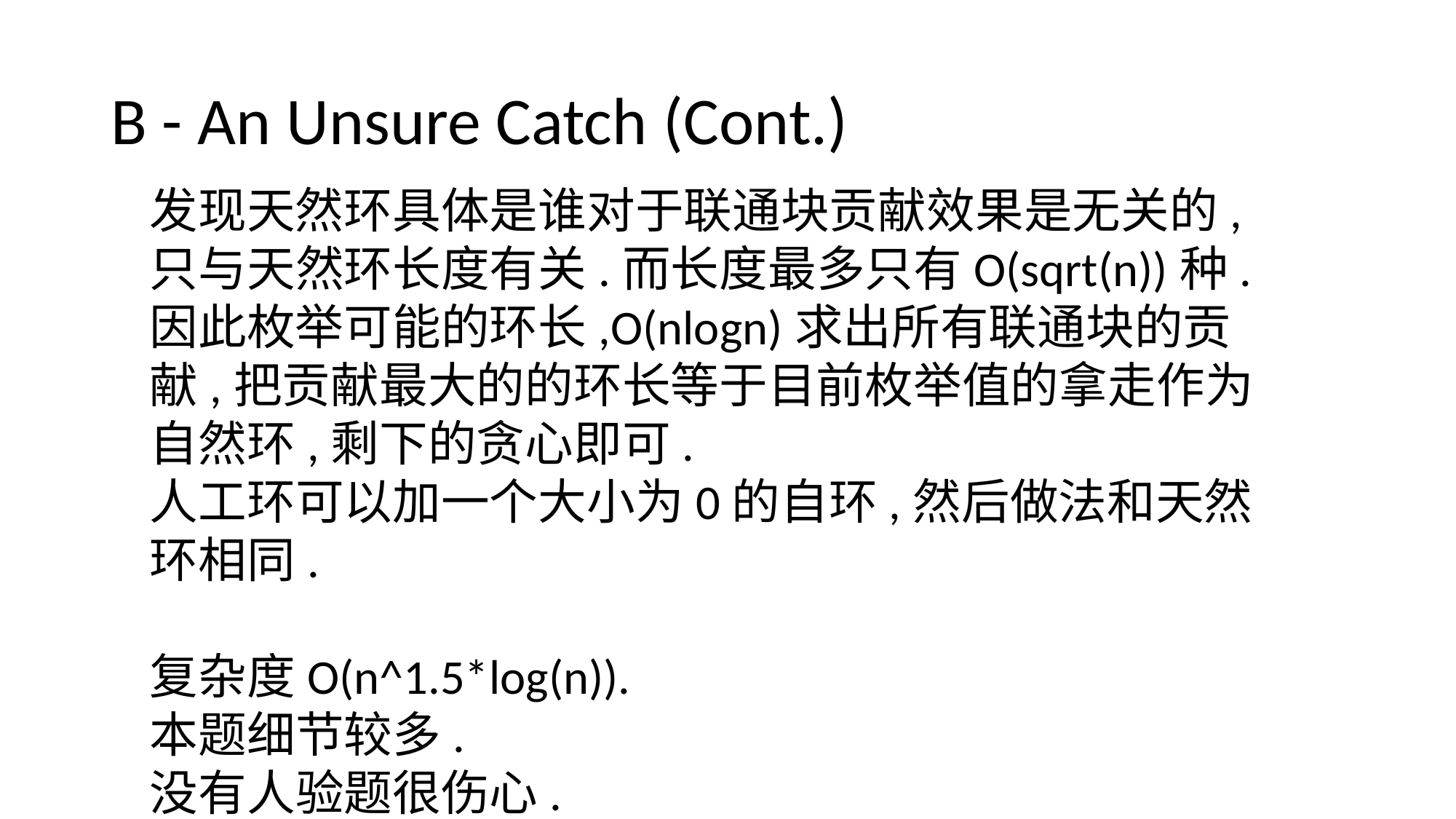

# B - An Unsure Catch (Cont.)
发现天然环具体是谁对于联通块贡献效果是无关的,只与天然环长度有关.而长度最多只有O(sqrt(n))种.
因此枚举可能的环长,O(nlogn)求出所有联通块的贡献,把贡献最大的的环长等于目前枚举值的拿走作为自然环,剩下的贪心即可.
人工环可以加一个大小为0的自环,然后做法和天然环相同.

复杂度O(n^1.5*log(n)).
本题细节较多.
没有人验题很伤心.